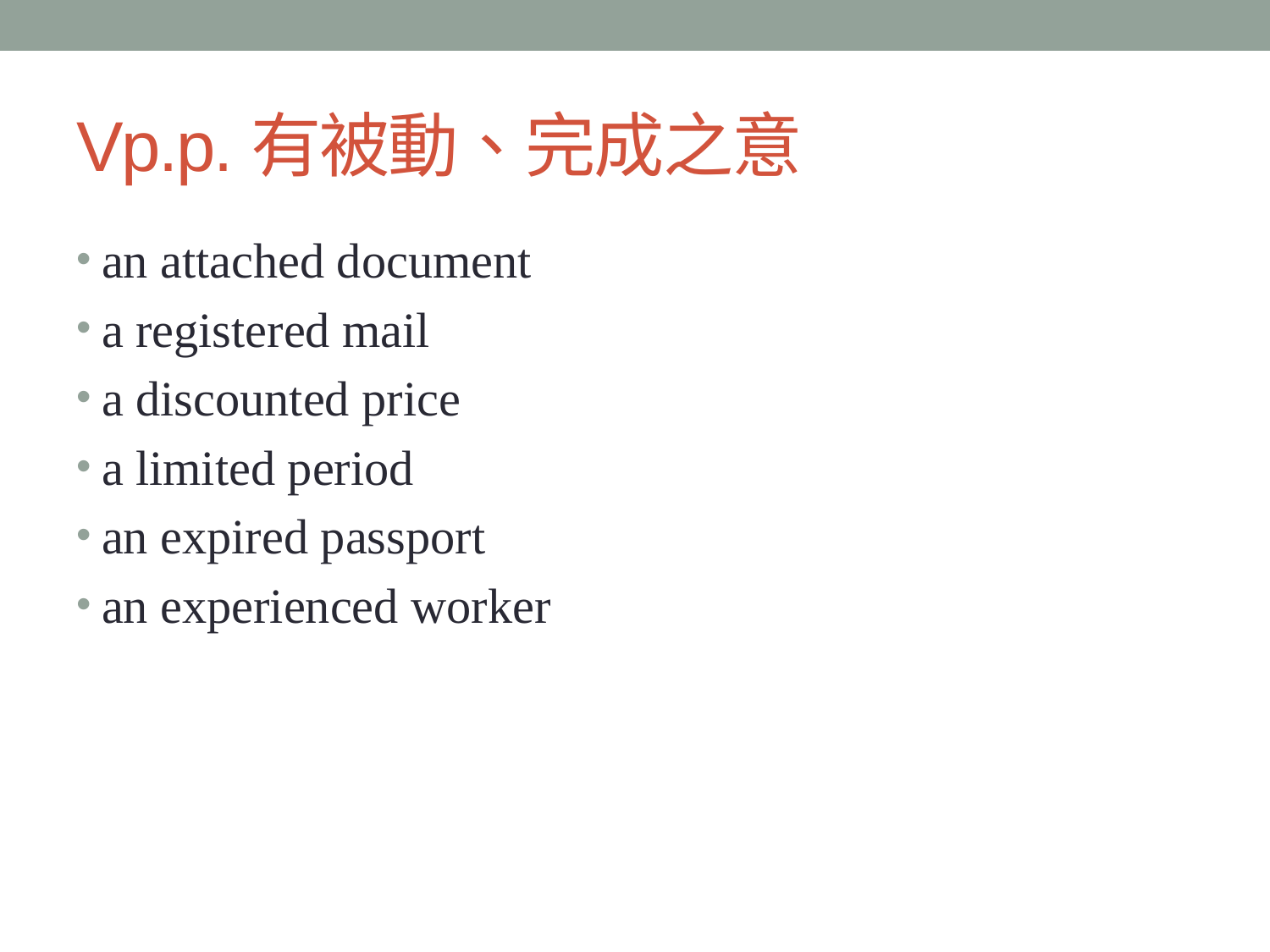

# Vp.p.有被動、完成之意
an attached document
a registered mail
a discounted price
a limited period
an expired passport
an experienced worker